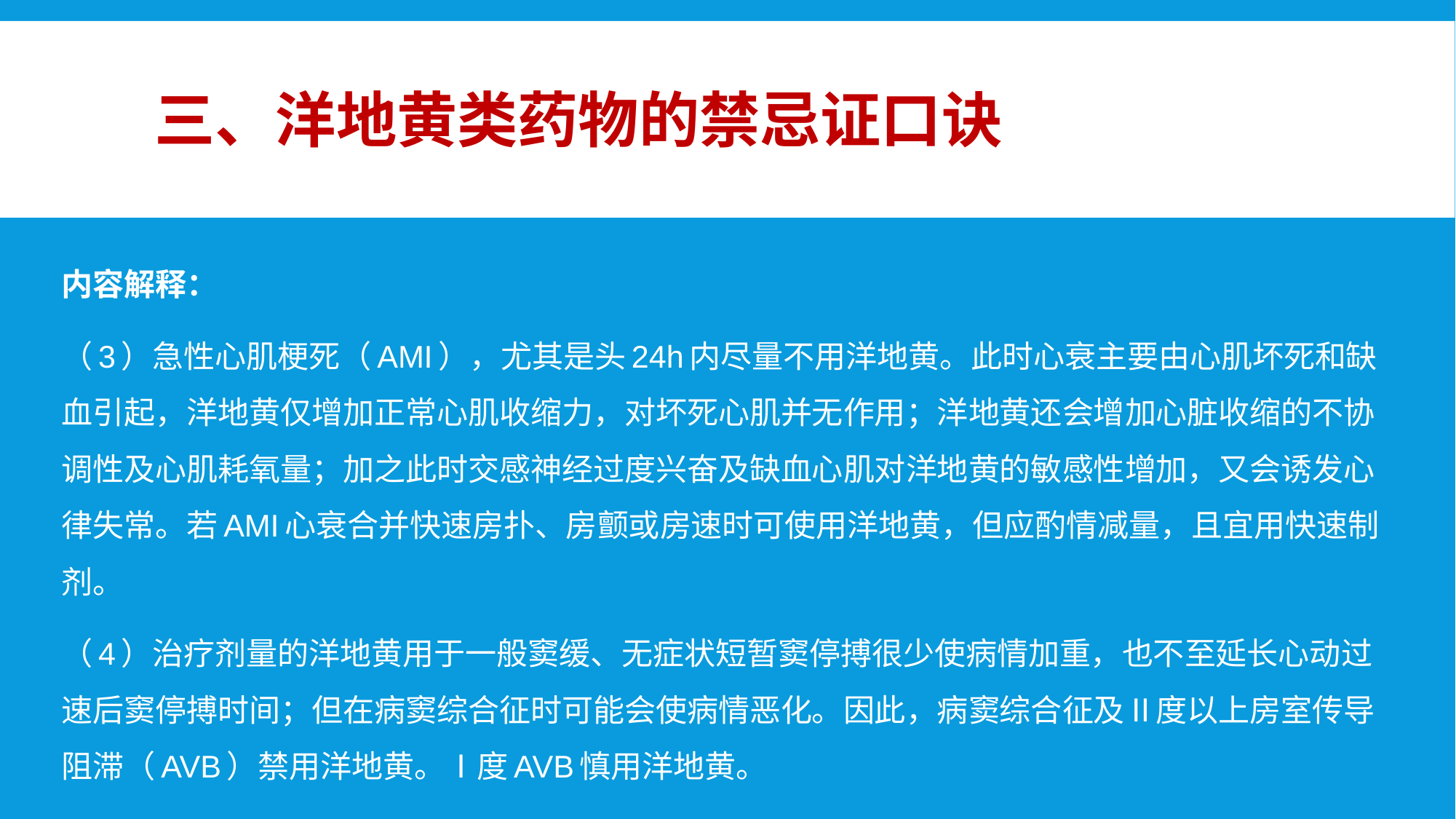

# 三、洋地黄类药物的禁忌证口诀
内容解释：
（3）急性心肌梗死（AMI），尤其是头24h内尽量不用洋地黄。此时心衰主要由心肌坏死和缺血引起，洋地黄仅增加正常心肌收缩力，对坏死心肌并无作用；洋地黄还会增加心脏收缩的不协调性及心肌耗氧量；加之此时交感神经过度兴奋及缺血心肌对洋地黄的敏感性增加，又会诱发心律失常。若AMI心衰合并快速房扑、房颤或房速时可使用洋地黄，但应酌情减量，且宜用快速制剂。
（4）治疗剂量的洋地黄用于一般窦缓、无症状短暂窦停搏很少使病情加重，也不至延长心动过速后窦停搏时间；但在病窦综合征时可能会使病情恶化。因此，病窦综合征及Ⅱ度以上房室传导阻滞（AVB）禁用洋地黄。Ⅰ度AVB慎用洋地黄。